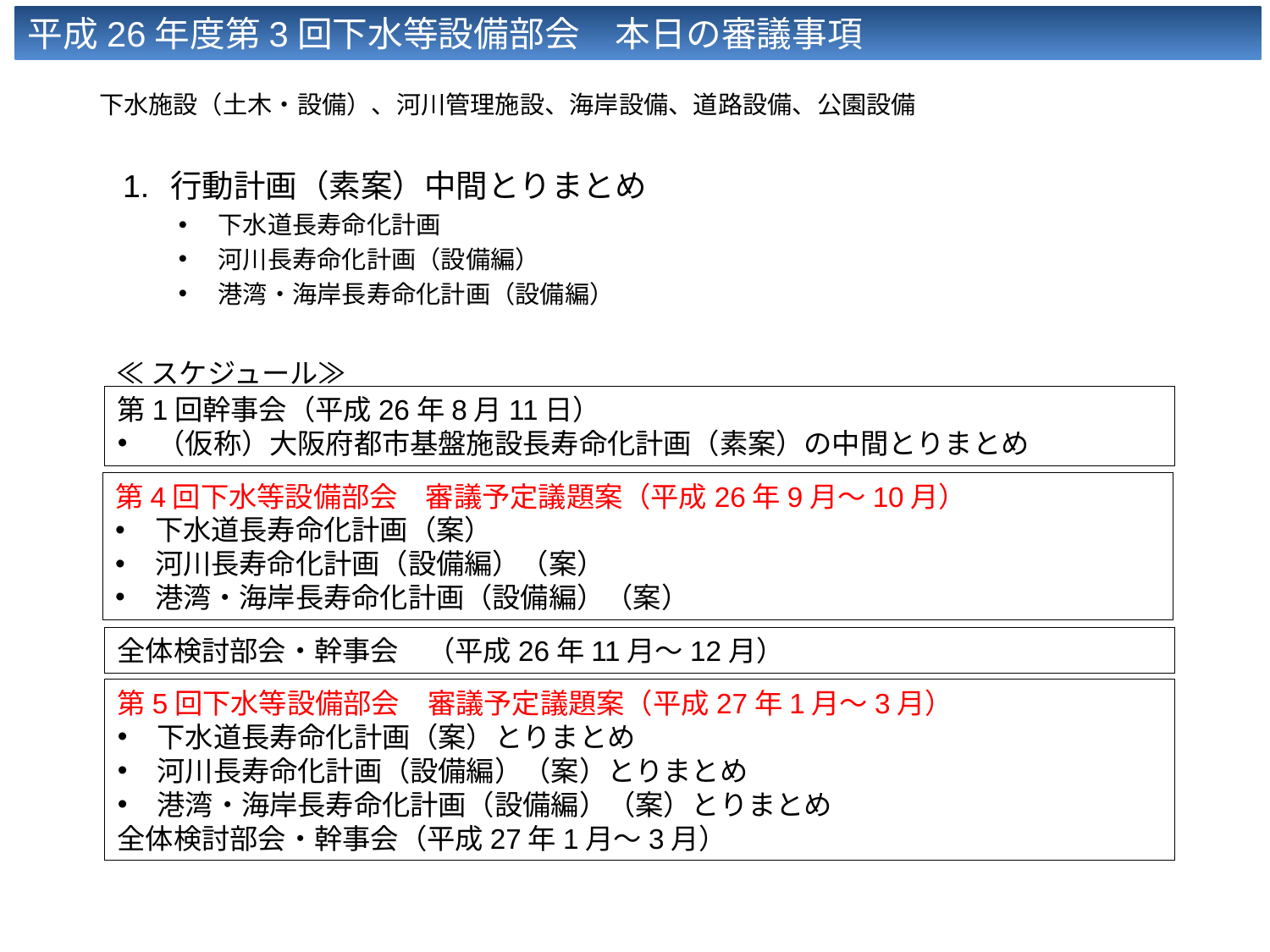

平成26年度第3回下水等設備部会　本日の審議事項　　　　　　　　　　　　　資料２
　下水施設（土木・設備）、河川管理施設、海岸設備、道路設備、公園設備

行動計画（素案）中間とりまとめ
下水道長寿命化計画
河川長寿命化計画（設備編）
港湾・海岸長寿命化計画（設備編）

≪スケジュール≫
第1回幹事会（平成26年8月11日）
（仮称）大阪府都市基盤施設長寿命化計画（素案）の中間とりまとめ
第4回下水等設備部会　審議予定議題案（平成26年9月～10月）
下水道長寿命化計画（案）
河川長寿命化計画（設備編）（案）
港湾・海岸長寿命化計画（設備編）（案）
全体検討部会・幹事会　（平成26年11月～12月）
第5回下水等設備部会　審議予定議題案（平成27年1月～3月）
下水道長寿命化計画（案）とりまとめ
河川長寿命化計画（設備編）（案）とりまとめ
港湾・海岸長寿命化計画（設備編）（案）とりまとめ
全体検討部会・幹事会（平成27年1月～3月）